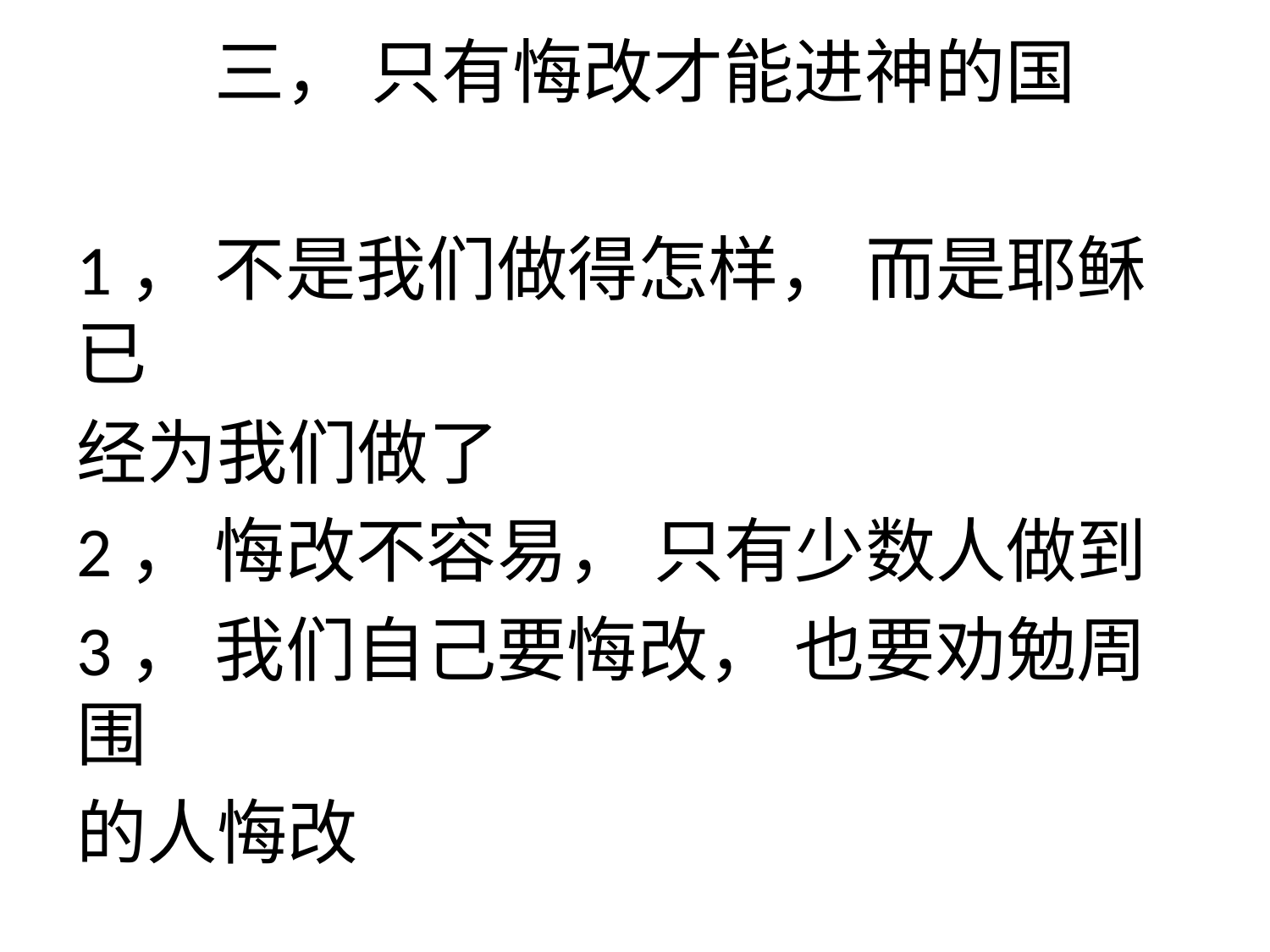

三， 只有悔改才能进神的国

1， 不是我们做得怎样， 而是耶稣已
经为我们做了
2， 悔改不容易， 只有少数人做到
3， 我们自己要悔改， 也要劝勉周围
的人悔改